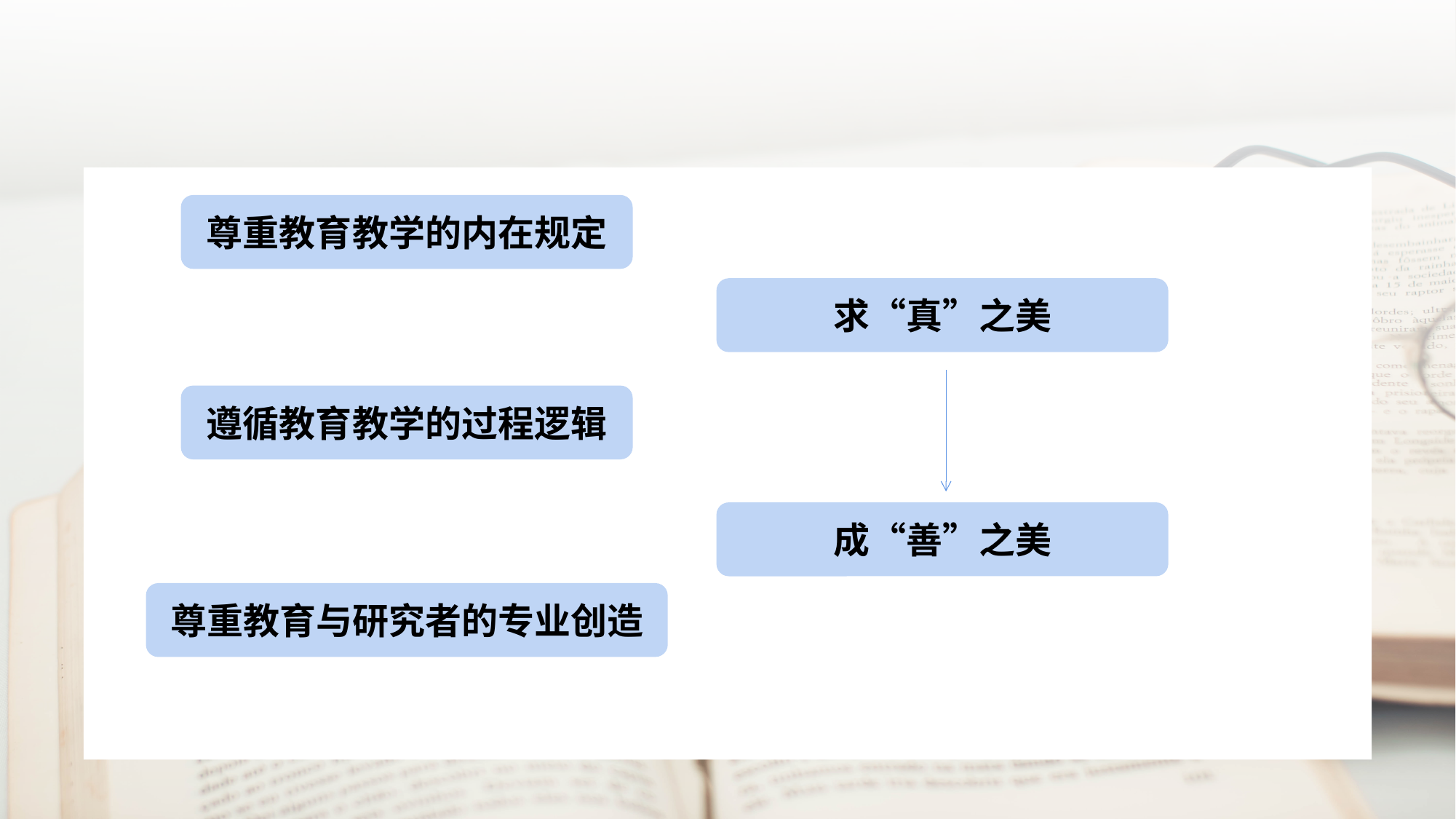

尊重教育教学的内在规定
求“真”之美
遵循教育教学的过程逻辑
成“善”之美
尊重教育与研究者的专业创造